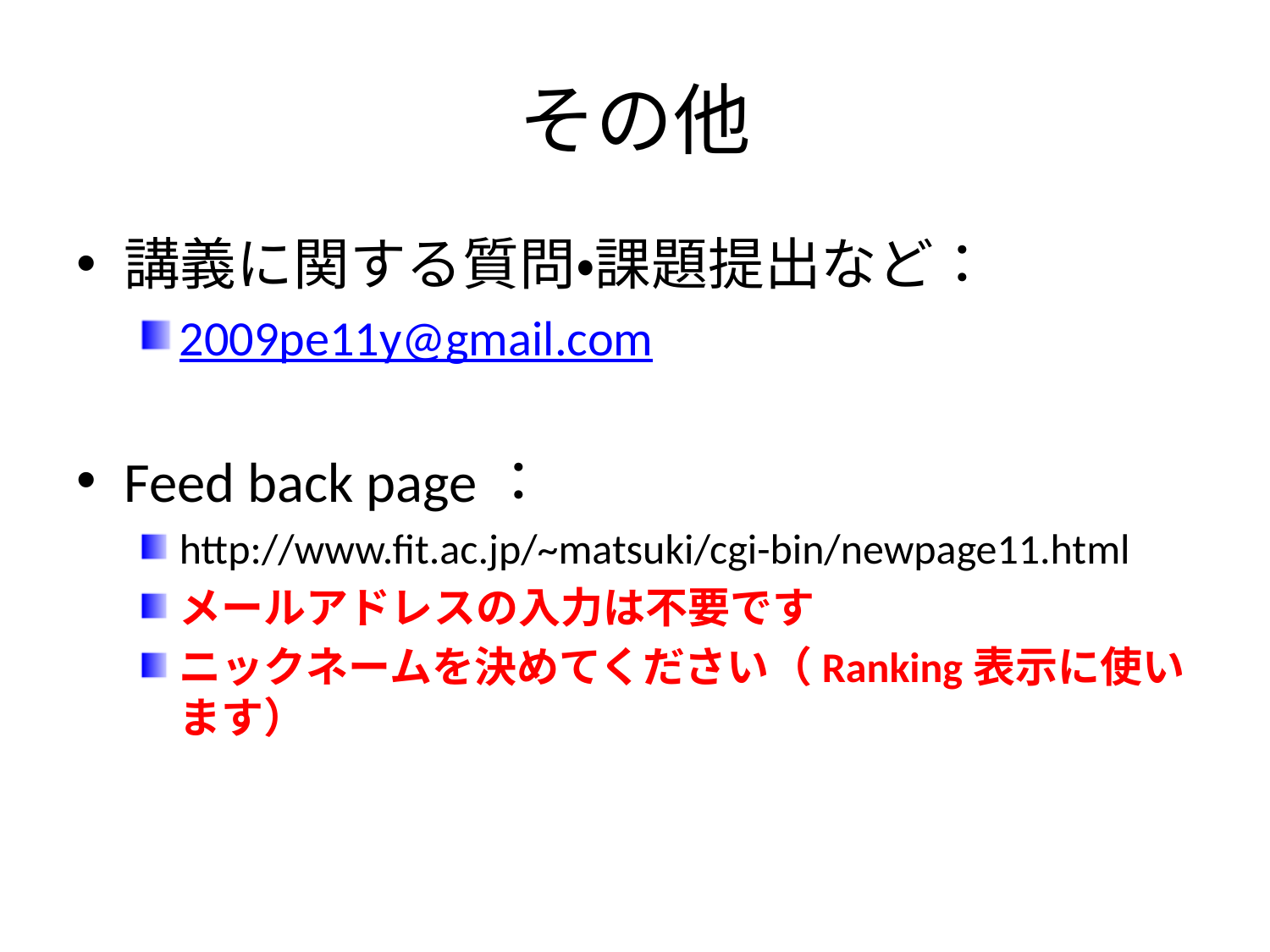

# その他
講義に関する質問・課題提出など：
2009pe11y@gmail.com

Feed back page：
http://www.fit.ac.jp/~matsuki/cgi-bin/newpage11.html
メールアドレスの入力は不要です
ニックネームを決めてください（Ranking表示に使います）